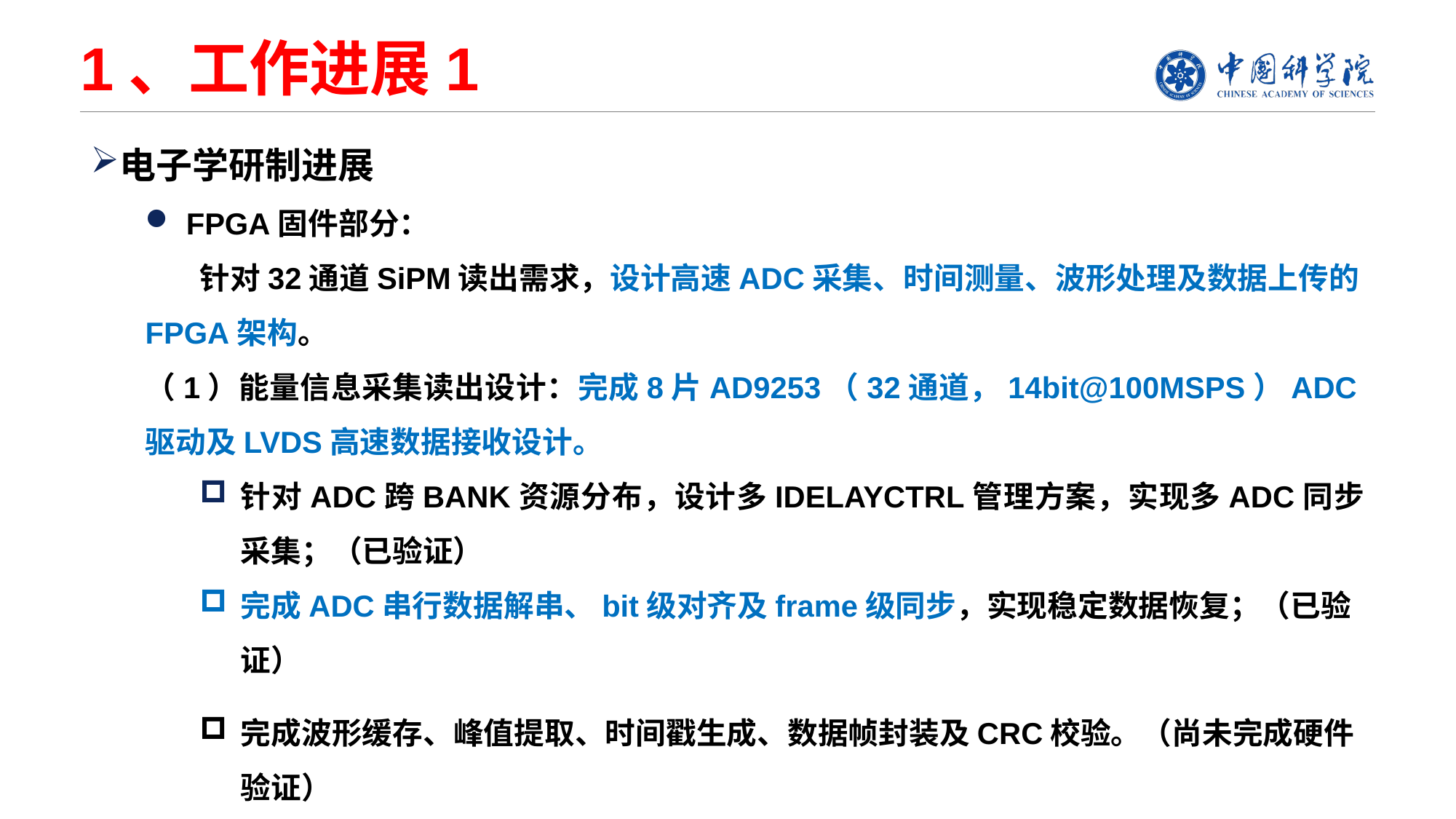

# 1、工作进展1
电子学研制进展
FPGA固件部分：
针对32通道SiPM读出需求，设计高速ADC采集、时间测量、波形处理及数据上传的FPGA架构。
（1）能量信息采集读出设计：完成8片AD9253（32通道，14bit@100MSPS）ADC驱动及LVDS高速数据接收设计。
针对ADC跨BANK资源分布，设计多IDELAYCTRL管理方案，实现多ADC同步采集；（已验证）
完成ADC串行数据解串、bit级对齐及frame级同步，实现稳定数据恢复；（已验证）
完成波形缓存、峰值提取、时间戳生成、数据帧封装及CRC校验。（尚未完成硬件验证）